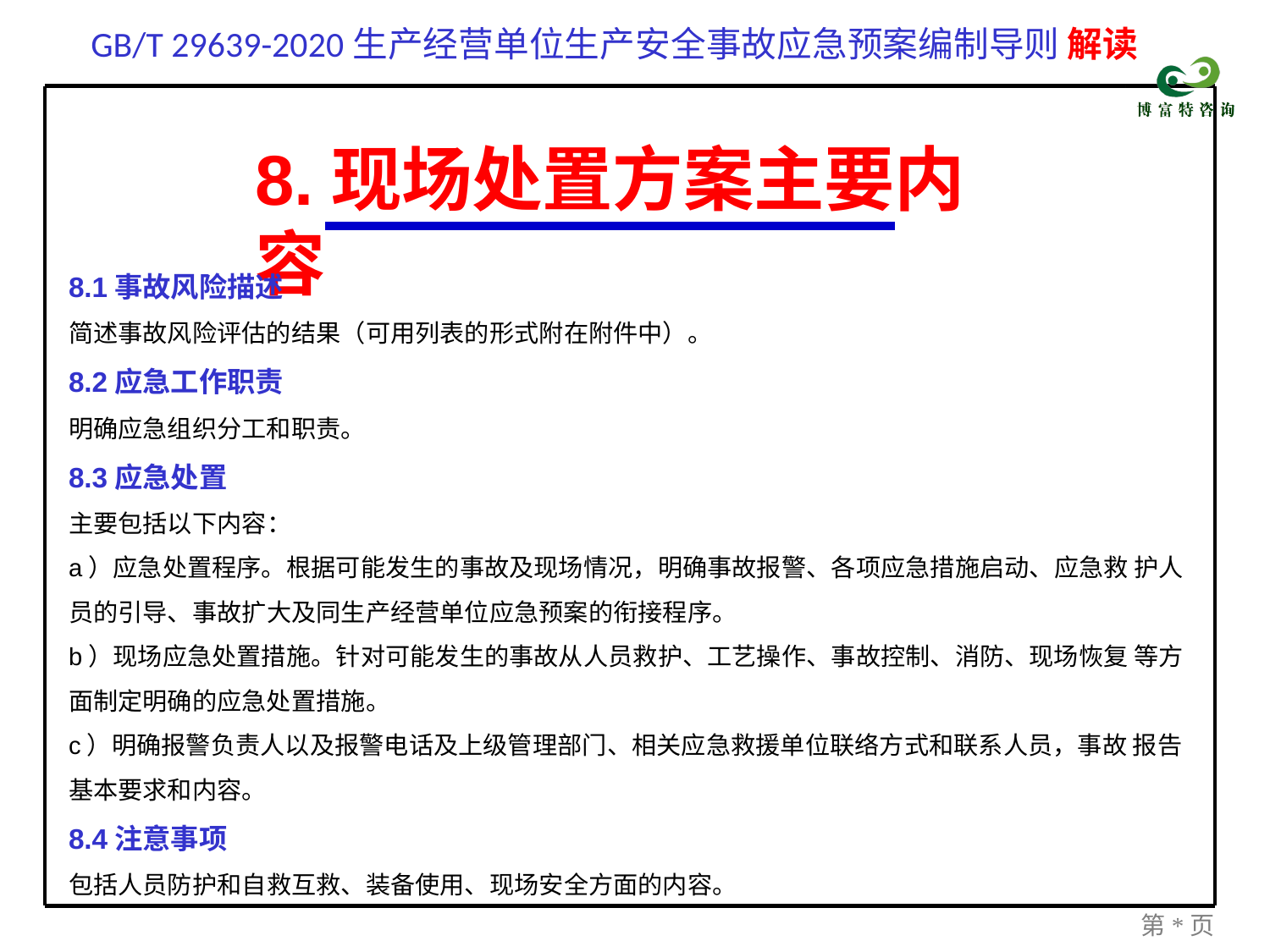

8.现场处置方案主要内容
8.1事故风险描述
简述事故风险评估的结果（可用列表的形式附在附件中）。
8.2应急工作职责
明确应急组织分工和职责。
8.3应急处置
主要包括以下内容：
a）应急处置程序。根据可能发生的事故及现场情况，明确事故报警、各项应急措施启动、应急救 护人员的引导、事故扩大及同生产经营单位应急预案的衔接程序。
b）现场应急处置措施。针对可能发生的事故从人员救护、工艺操作、事故控制、消防、现场恢复 等方面制定明确的应急处置措施。
c）明确报警负责人以及报警电话及上级管理部门、相关应急救援单位联络方式和联系人员，事故 报告基本要求和内容。
8.4注意事项
包括人员防护和自救互救、装备使用、现场安全方面的内容。